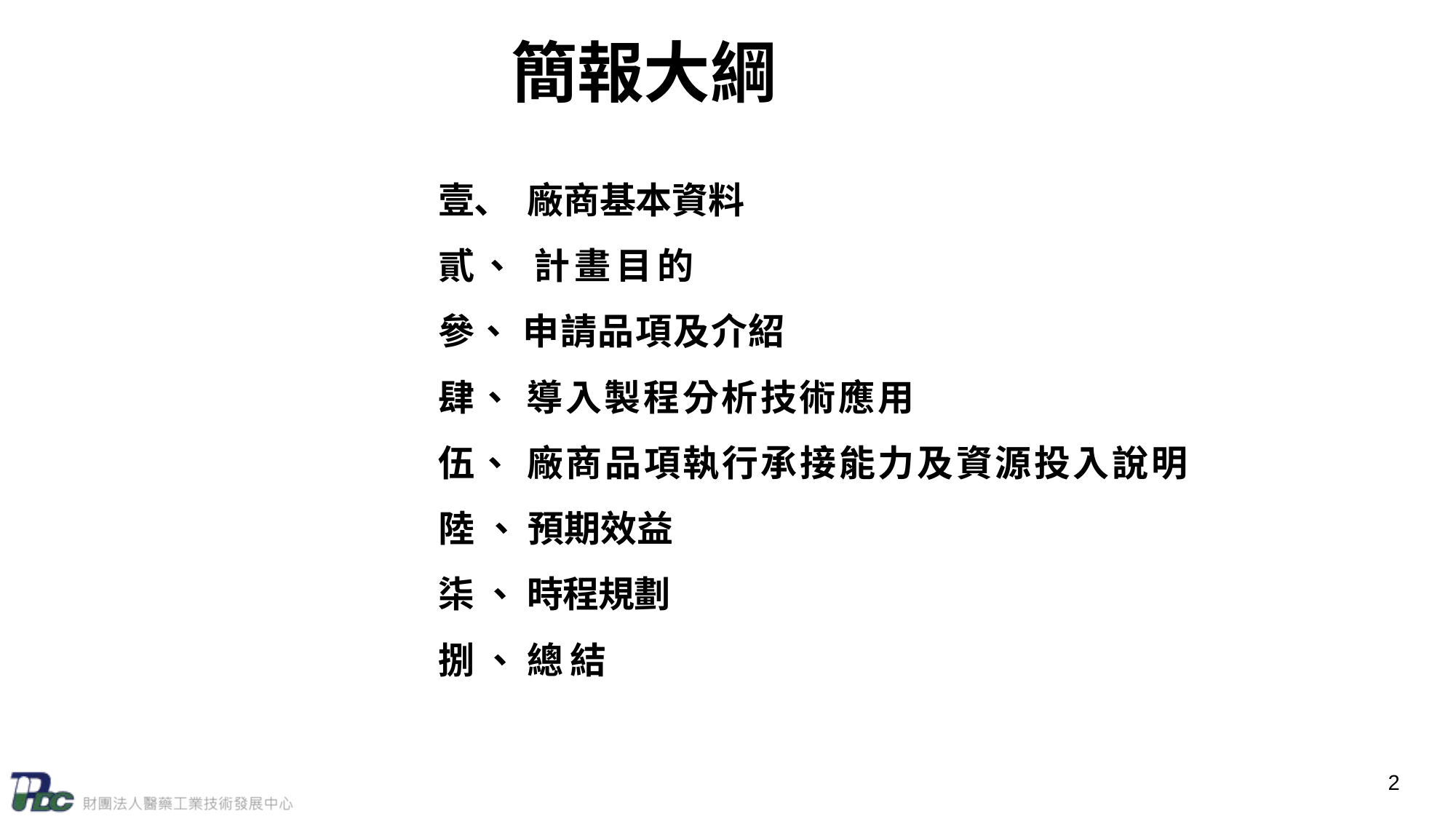

# 簡報大綱
壹、  廠商基本資料
貳、 計畫目的
參、 申請品項及介紹
肆、 導入製程分析技術應用
伍、 廠商品項執行承接能力及資源投入說明
陸 、 預期效益
柒 、 時程規劃
捌 、 總結
2